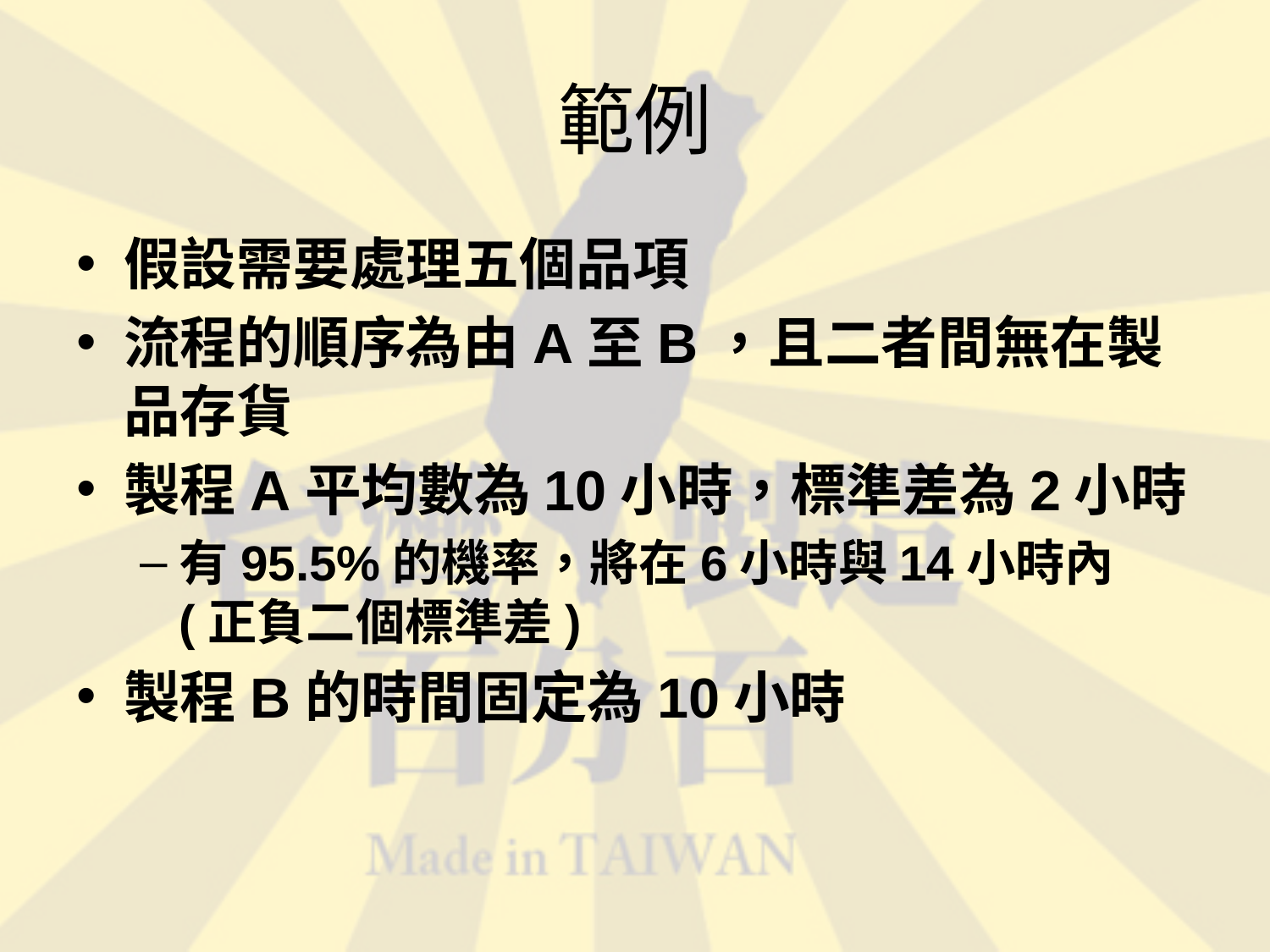

# 範例
假設需要處理五個品項
流程的順序為由A至B，且二者間無在製品存貨
製程A平均數為10小時，標準差為2小時
有95.5%的機率，將在6小時與14小時內 (正負二個標準差)
製程B的時間固定為10小時